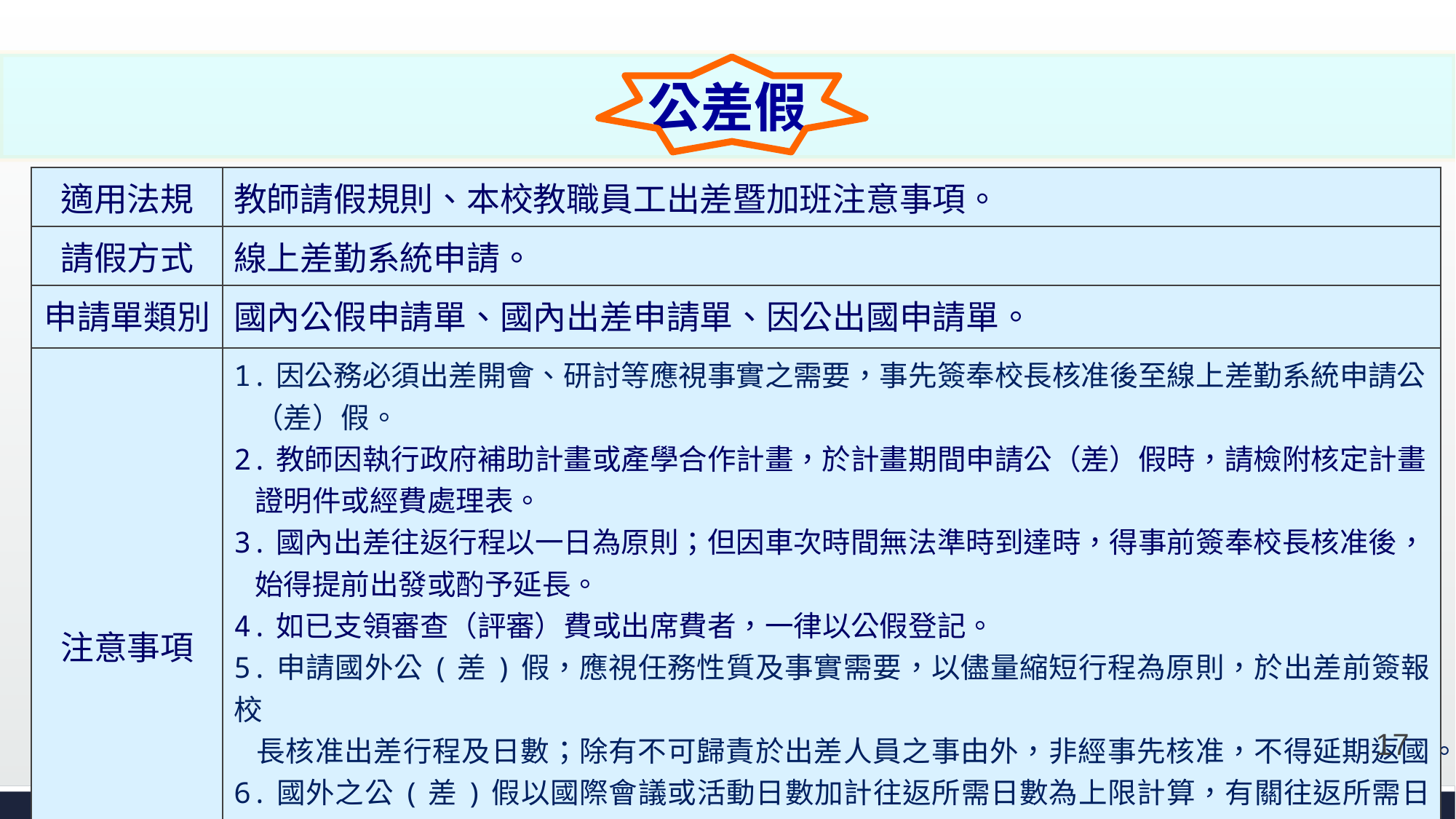

公差假

| 適用法規 | 教師請假規則、本校教職員工出差暨加班注意事項。 |
| --- | --- |
| 請假方式 | 線上差勤系統申請。 |
| 申請單類別 | 國內公假申請單、國內出差申請單、因公出國申請單。 |
| 注意事項 | 1.因公務必須出差開會、研討等應視事實之需要，事先簽奉校長核准後至線上差勤系統申請公 （差）假。 2.教師因執行政府補助計畫或產學合作計畫，於計畫期間申請公（差）假時，請檢附核定計畫 證明件或經費處理表。 3.國內出差往返行程以一日為原則；但因車次時間無法準時到達時，得事前簽奉校長核准後， 始得提前出發或酌予延長。 4.如已支領審查（評審）費或出席費者，一律以公假登記。 5.申請國外公(差)假，應視任務性質及事實需要，以儘量縮短行程為原則，於出差前簽報校 長核准出差行程及日數；除有不可歸責於出差人員之事由外，非經事先核准，不得延期返國。 6.國外之公(差)假以國際會議或活動日數加計往返所需日數為上限計算，有關往返所需日數上 限如下: ▓大陸地區：二天。 ▓亞太地區：二天。 ▓歐美地區：三天。 |

#
17